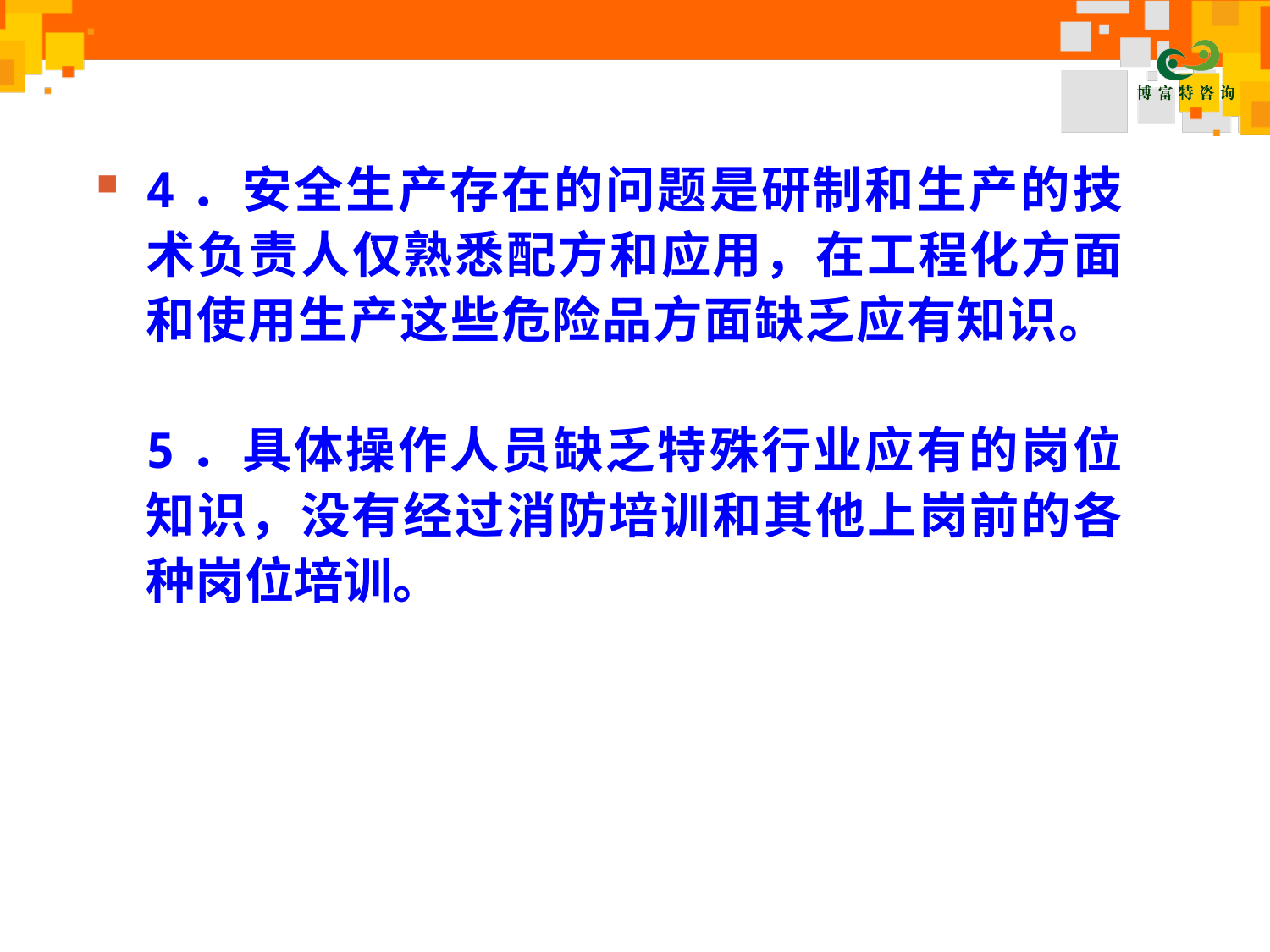

4．安全生产存在的问题是研制和生产的技术负责人仅熟悉配方和应用，在工程化方面和使用生产这些危险品方面缺乏应有知识。
5．具体操作人员缺乏特殊行业应有的岗位知识，没有经过消防培训和其他上岗前的各种岗位培训。